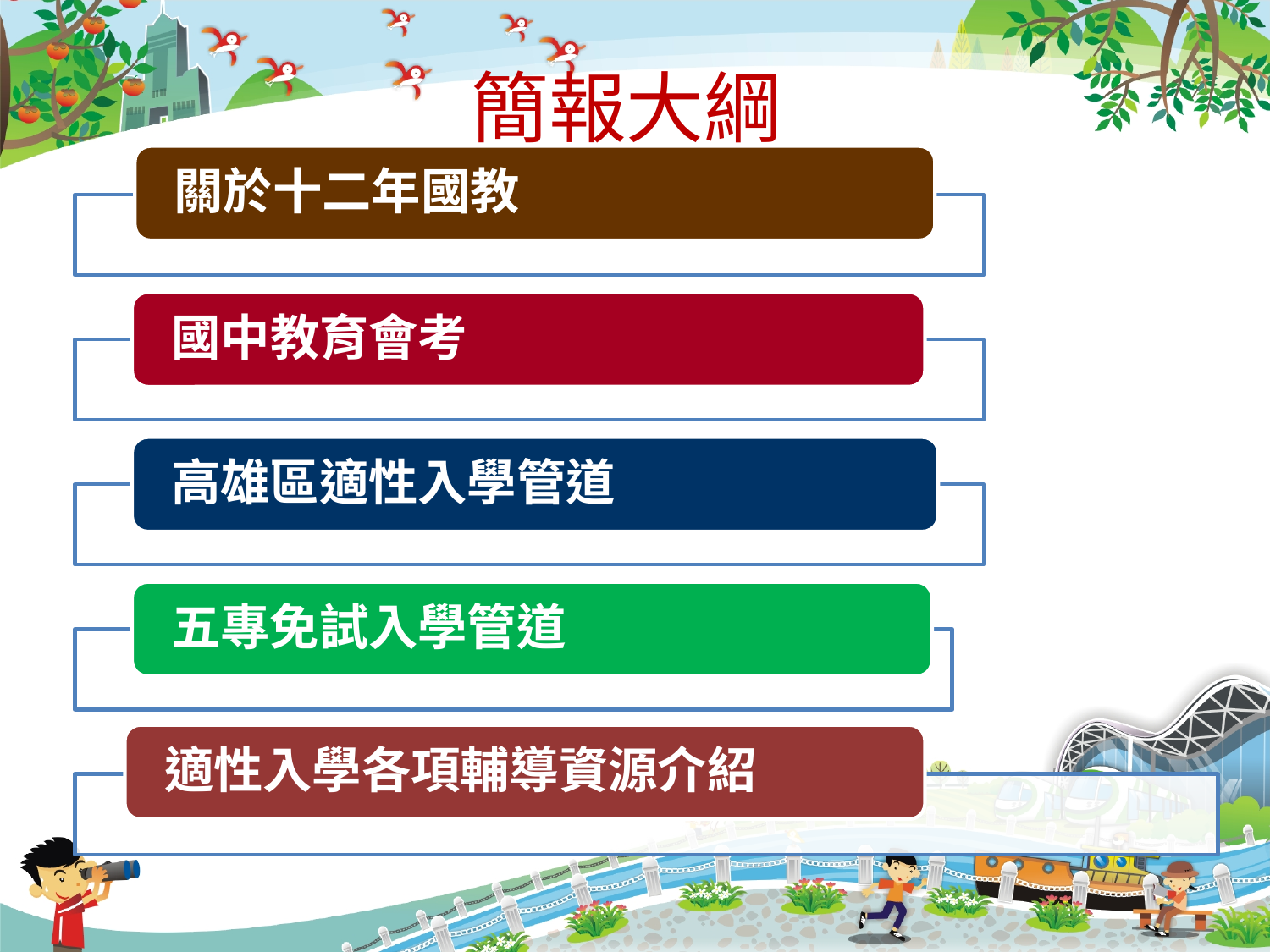

# 簡報大綱
關於十二年國教
國中教育會考
高雄區適性入學管道
五專免試入學管道
適性入學各項輔導資源介紹